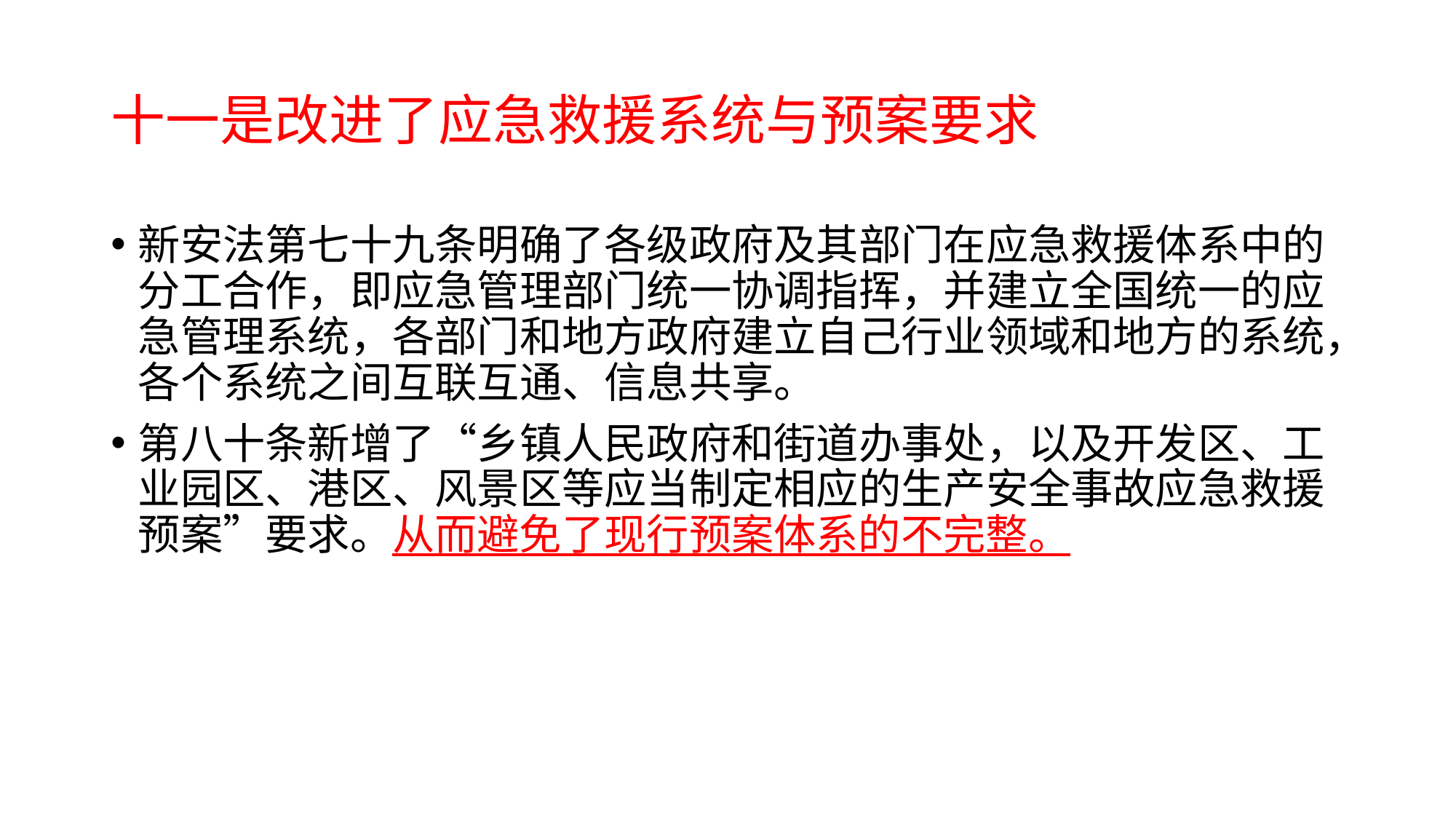

# 十一是改进了应急救援系统与预案要求
新安法第七十九条明确了各级政府及其部门在应急救援体系中的分工合作，即应急管理部门统一协调指挥，并建立全国统一的应急管理系统，各部门和地方政府建立自己行业领域和地方的系统，各个系统之间互联互通、信息共享。
第八十条新增了“乡镇人民政府和街道办事处，以及开发区、工业园区、港区、风景区等应当制定相应的生产安全事故应急救援预案”要求。从而避免了现行预案体系的不完整。
132